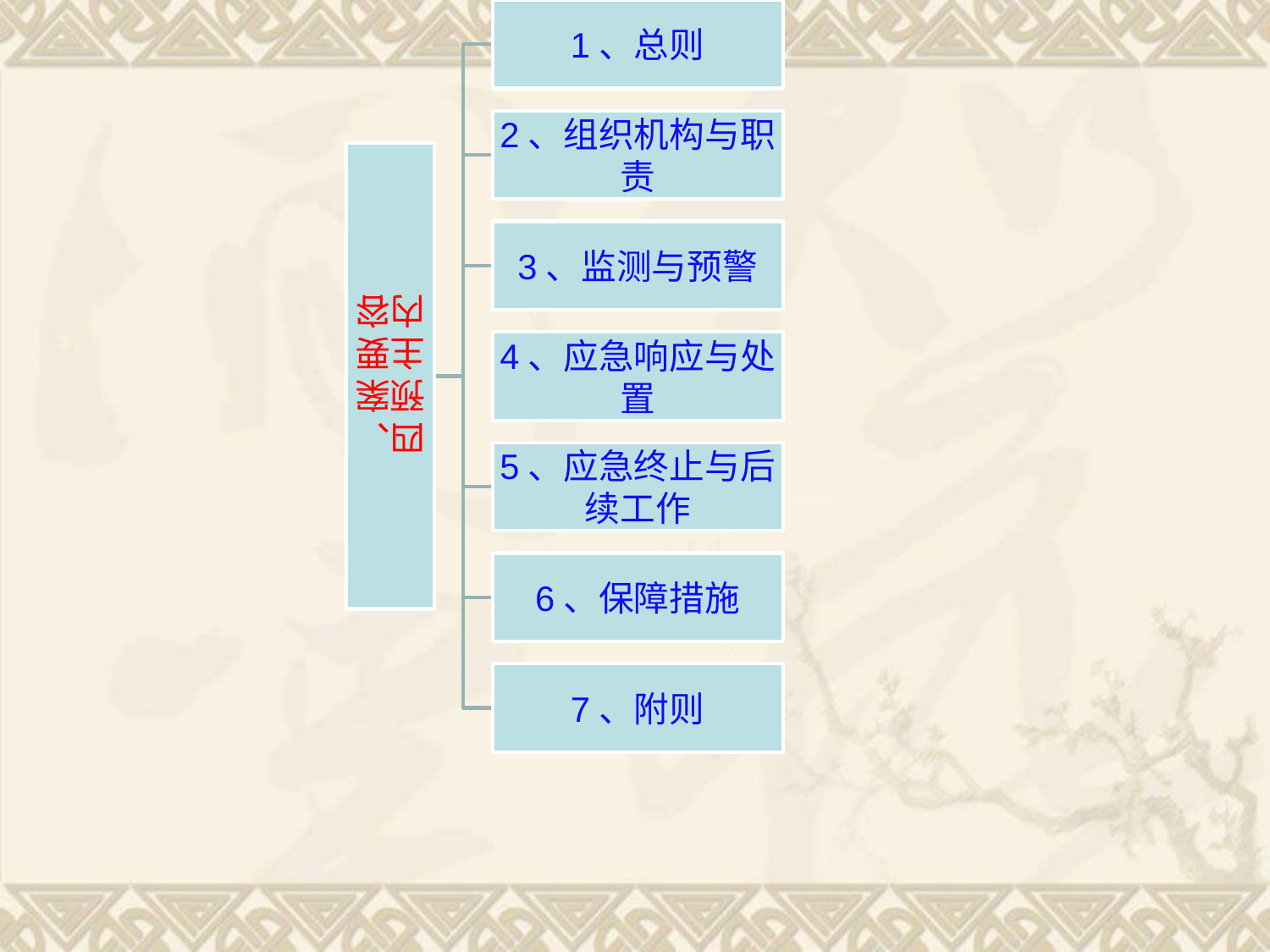

四、预案主要内容
1、总则
2、组织机构与职责
3、监测与预警
4、应急响应与处置
5、应急终止与后续工作
6、保障措施
7、附则